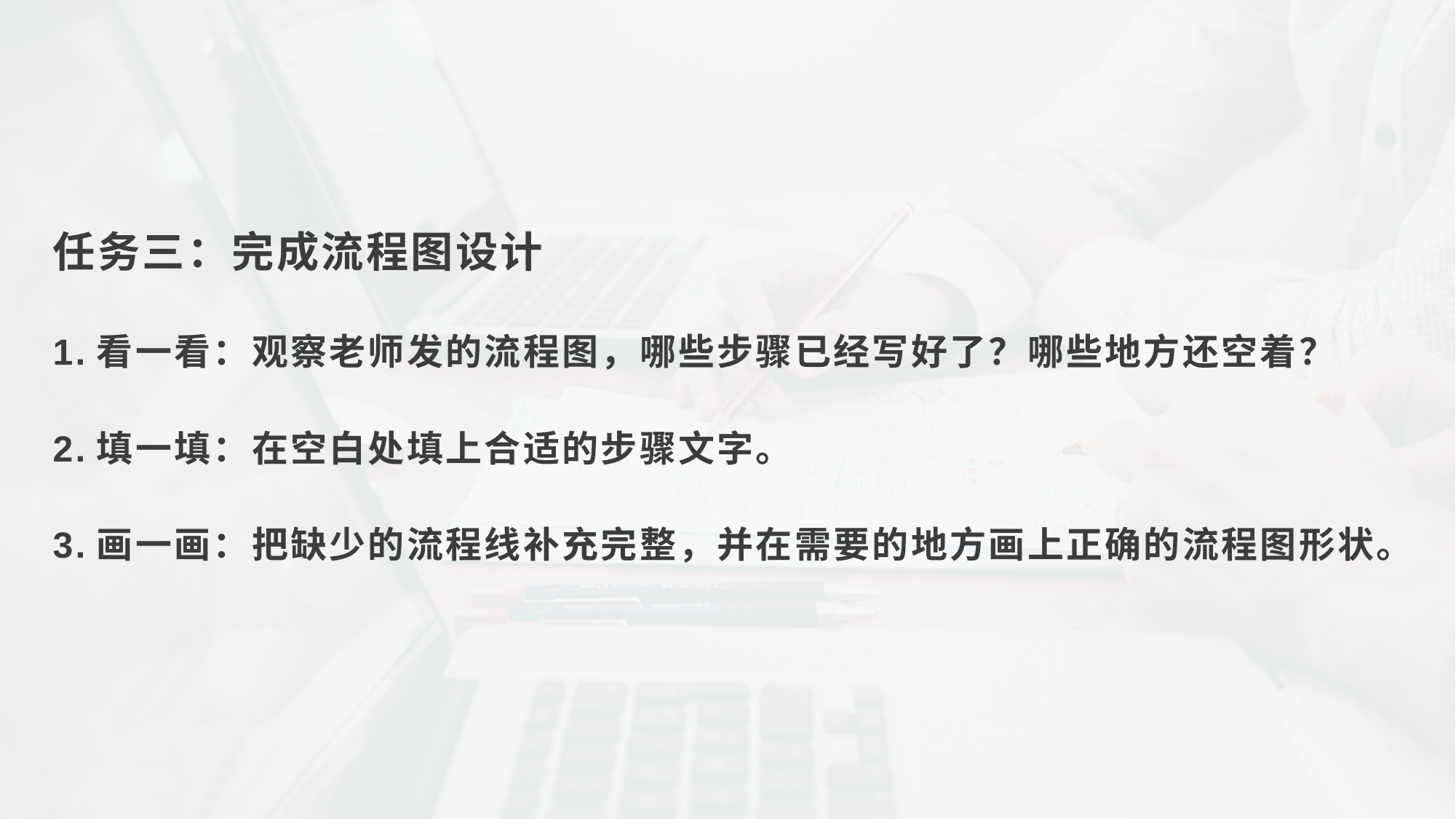

任务三：完成流程图设计
1.看一看：观察老师发的流程图，哪些步骤已经写好了？哪些地方还空着？
2.填一填：在空白处填上合适的步骤文字。
3.画一画：把缺少的流程线补充完整，并在需要的地方画上正确的流程图形状。